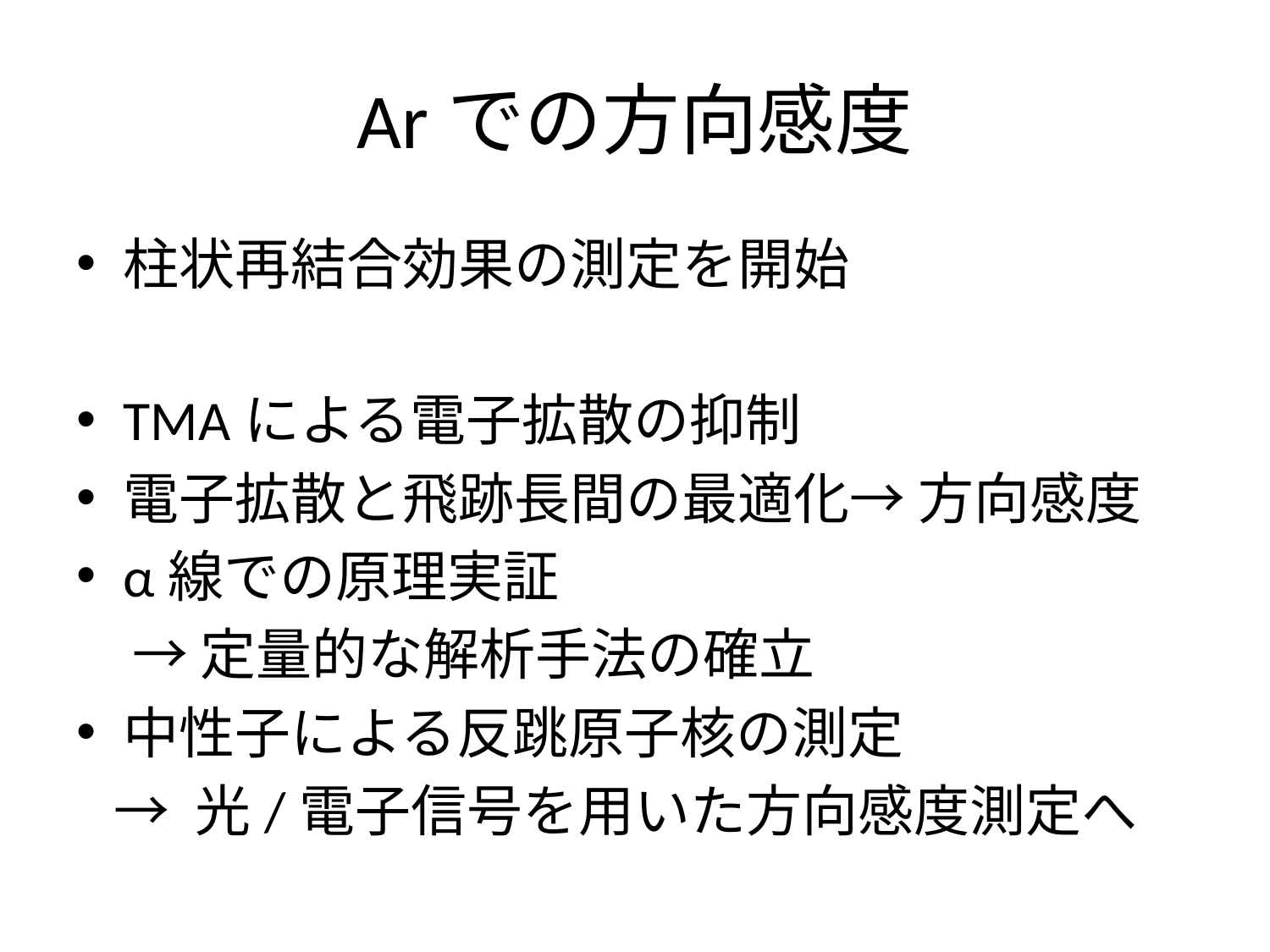

# Arでの方向感度
柱状再結合効果の測定を開始

TMAによる電子拡散の抑制
電子拡散と飛跡長間の最適化→ 方向感度
α線での原理実証
　→ 定量的な解析手法の確立
中性子による反跳原子核の測定
   → 光/電子信号を用いた方向感度測定へ